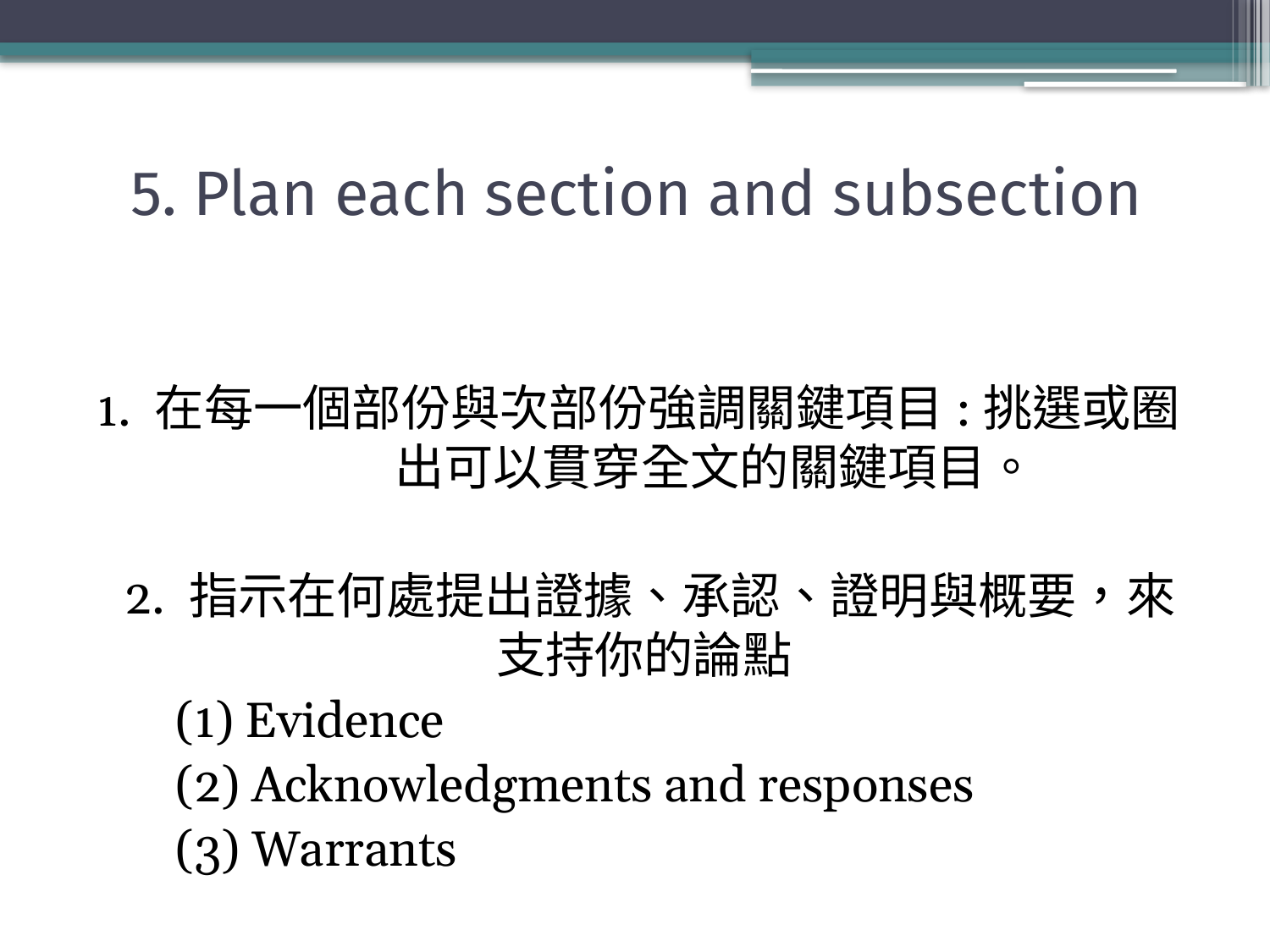

# 5. Plan each section and subsection

1. 在每一個部份與次部份強調關鍵項目:挑選或圈               出可以貫穿全文的關鍵項目。

 2. 指示在何處提出證據、承認、證明與概要，來支持你的論點
       (1) Evidence
       (2) Acknowledgments and responses
       (3) Warrants